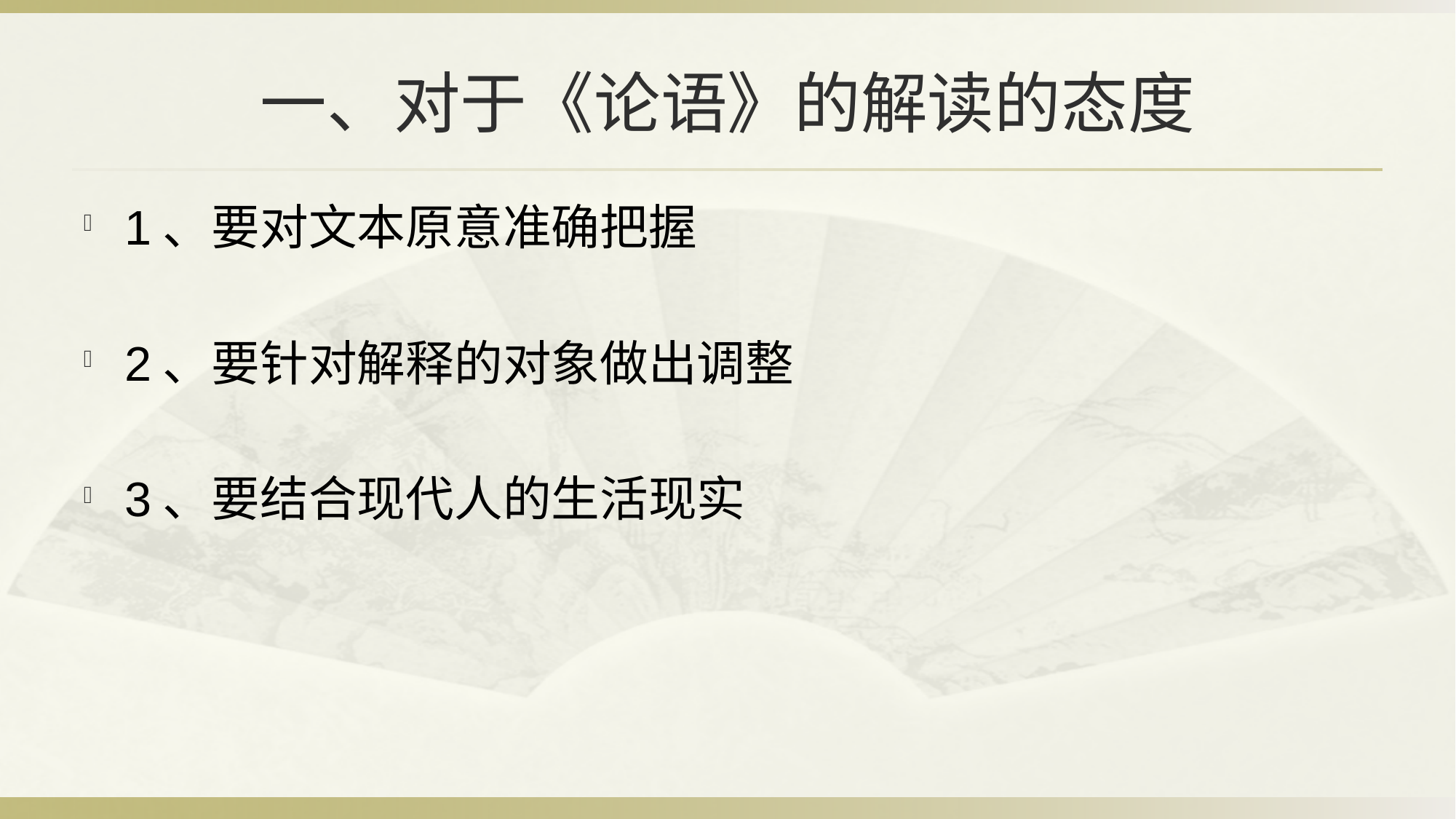

# 一、对于《论语》的解读的态度
1、要对文本原意准确把握

2、要针对解释的对象做出调整

3、要结合现代人的生活现实